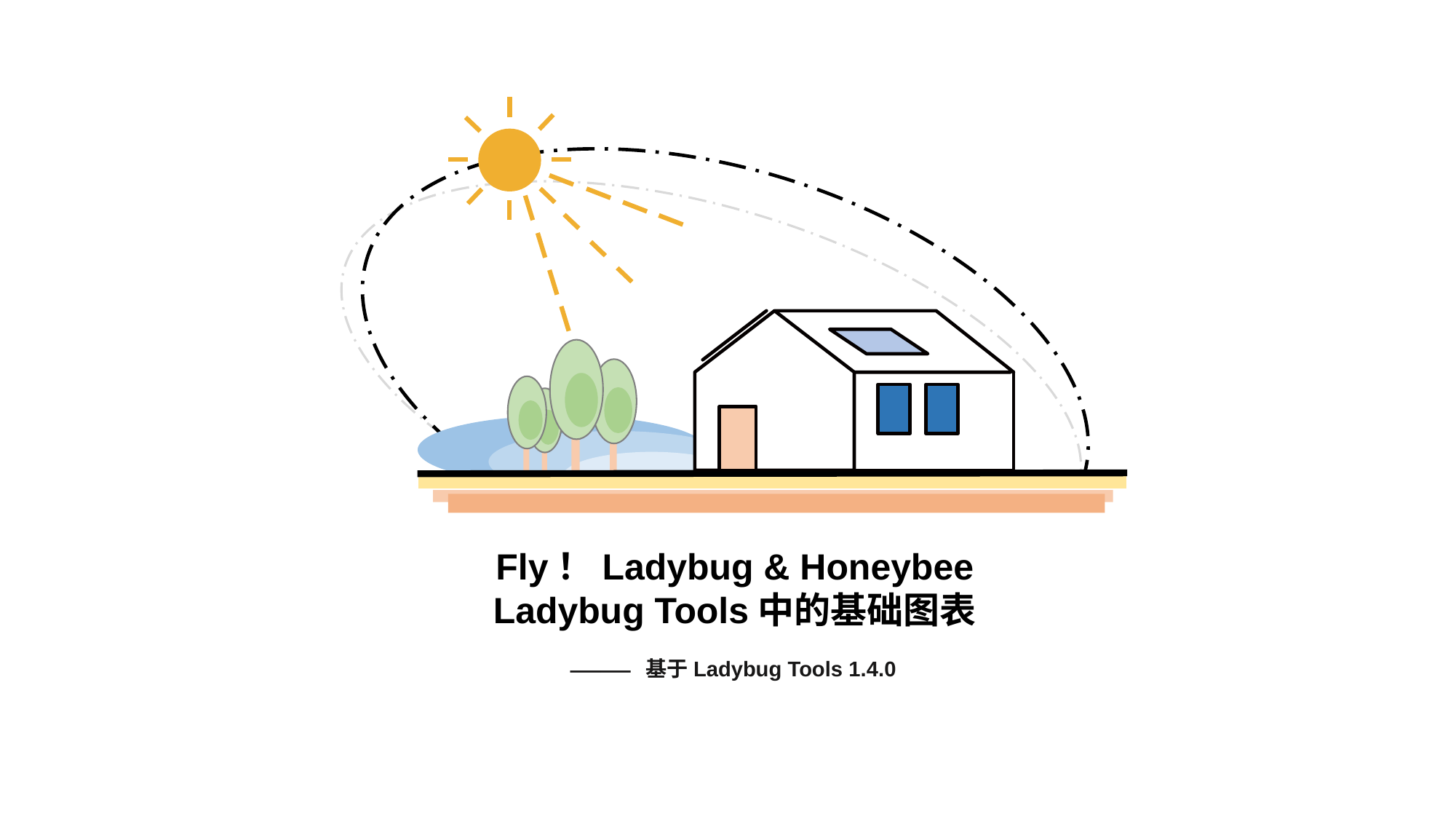

Fly！Ladybug & Honeybee
Ladybug Tools中的基础图表
——
基于Ladybug Tools 1.4.0
孤岛Studio